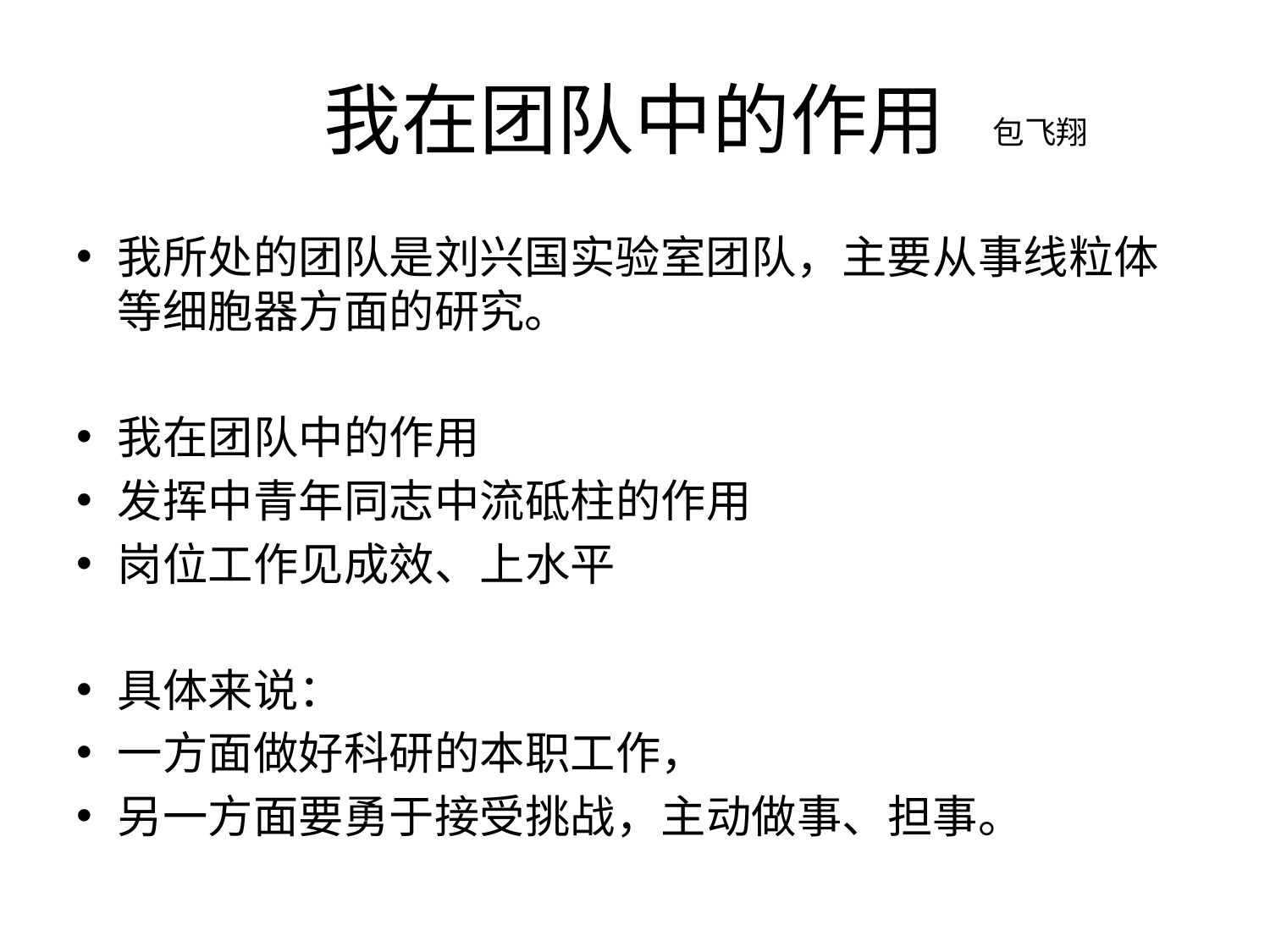

# 我在团队中的作用
包飞翔
我所处的团队是刘兴国实验室团队，主要从事线粒体等细胞器方面的研究。

我在团队中的作用
发挥中青年同志中流砥柱的作用
岗位工作见成效、上水平

具体来说：
一方面做好科研的本职工作，
另一方面要勇于接受挑战，主动做事、担事。